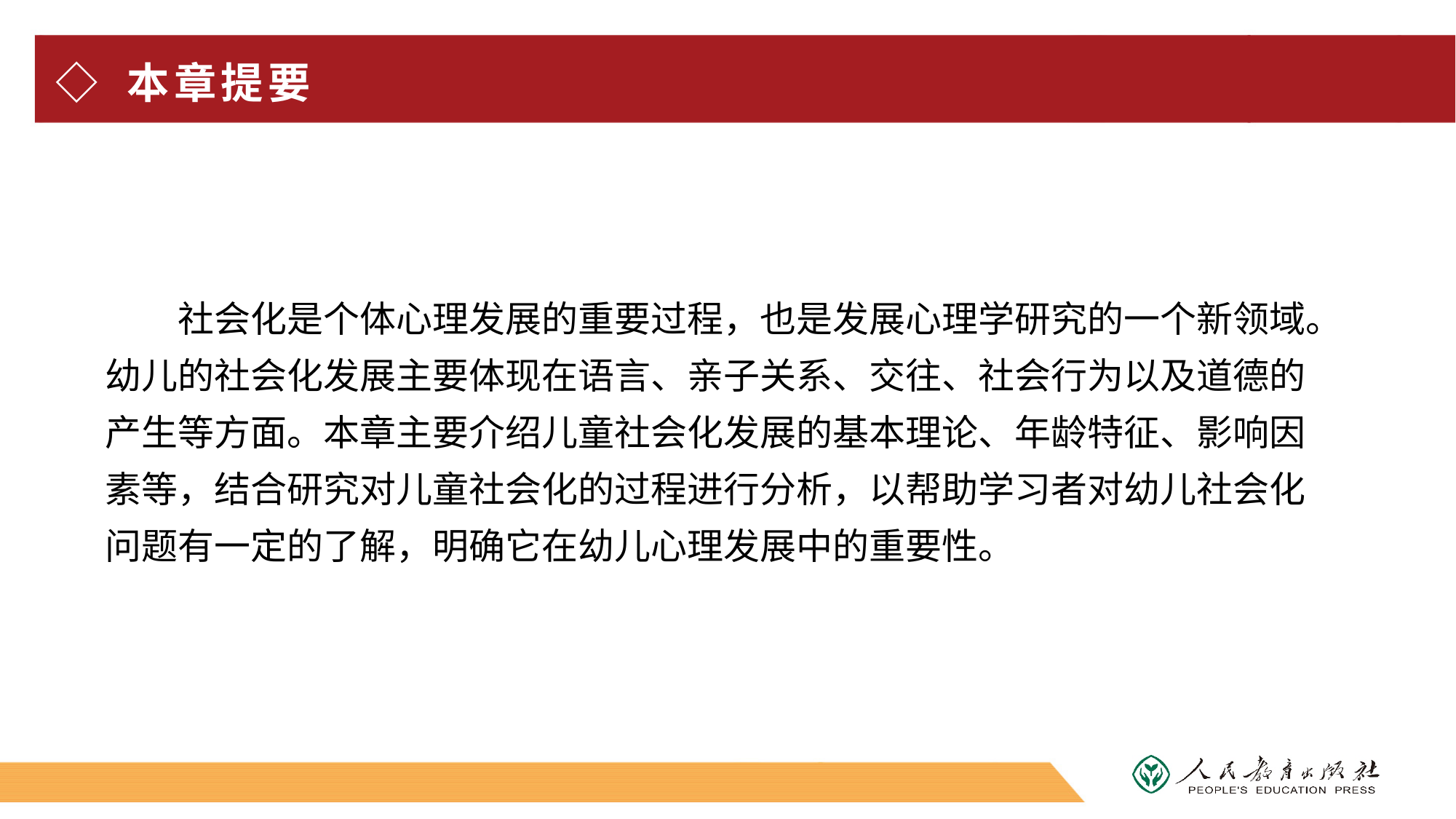

# ◇ 本章提要

社会化是个体心理发展的重要过程，也是发展心理学研究的一个新领域。幼儿的社会化发展主要体现在语言、亲子关系、交往、社会行为以及道德的产生等方面。本章主要介绍儿童社会化发展的基本理论、年龄特征、影响因素等，结合研究对儿童社会化的过程进行分析，以帮助学习者对幼儿社会化问题有一定的了解，明确它在幼儿心理发展中的重要性。